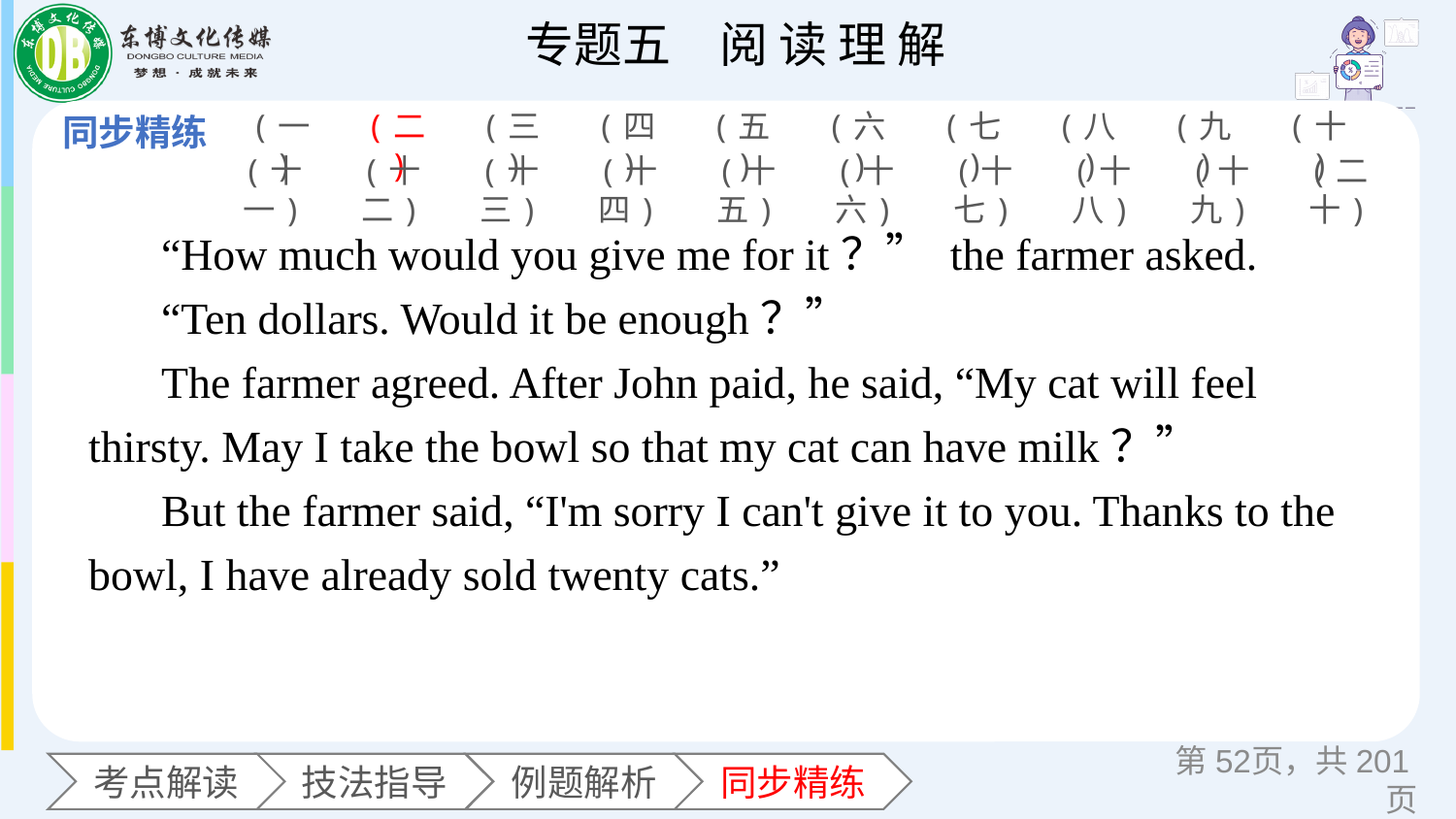

(一)
(二)
(三)
(四)
(五)
(六)
(七)
(八)
(九)
(十)
(十一)
(十二)
(十三)
(十四)
(十五)
(十六)
(十七)
(十八)
(十九)
(二十)
“How much would you give me for it？” the farmer asked.
“Ten dollars. Would it be enough？”
The farmer agreed. After John paid, he said, “My cat will feel thirsty. May I take the bowl so that my cat can have milk？”
But the farmer said, “I'm sorry I can't give it to you. Thanks to the bowl, I have already sold twenty cats.”
第52页，共201页